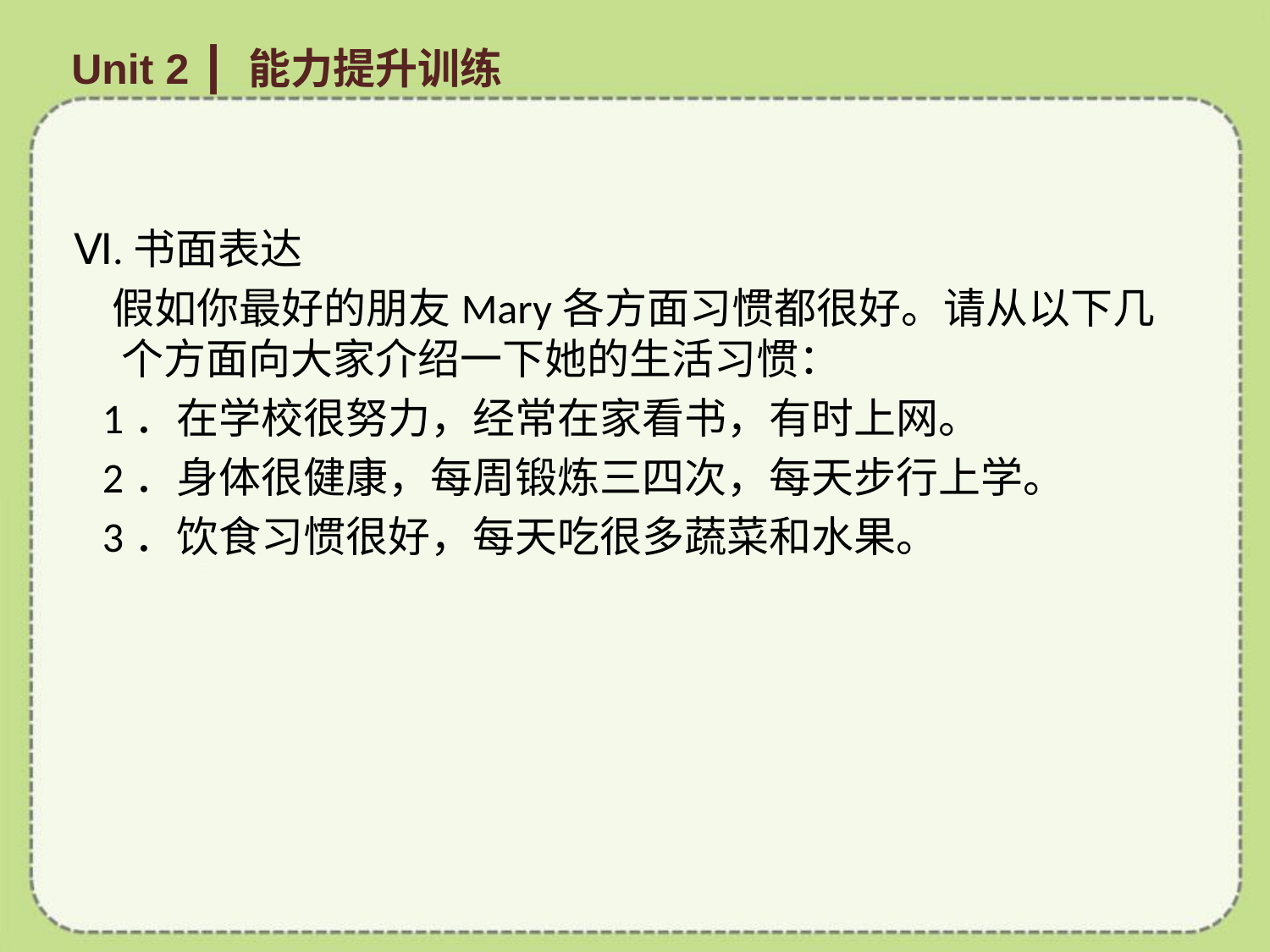

Unit 2 ┃ 能力提升训练
# Ⅵ.书面表达
   假如你最好的朋友Mary各方面习惯都很好。请从以下几个方面向大家介绍一下她的生活习惯：
   1．在学校很努力，经常在家看书，有时上网。
   2．身体很健康，每周锻炼三四次，每天步行上学。
   3．饮食习惯很好，每天吃很多蔬菜和水果。